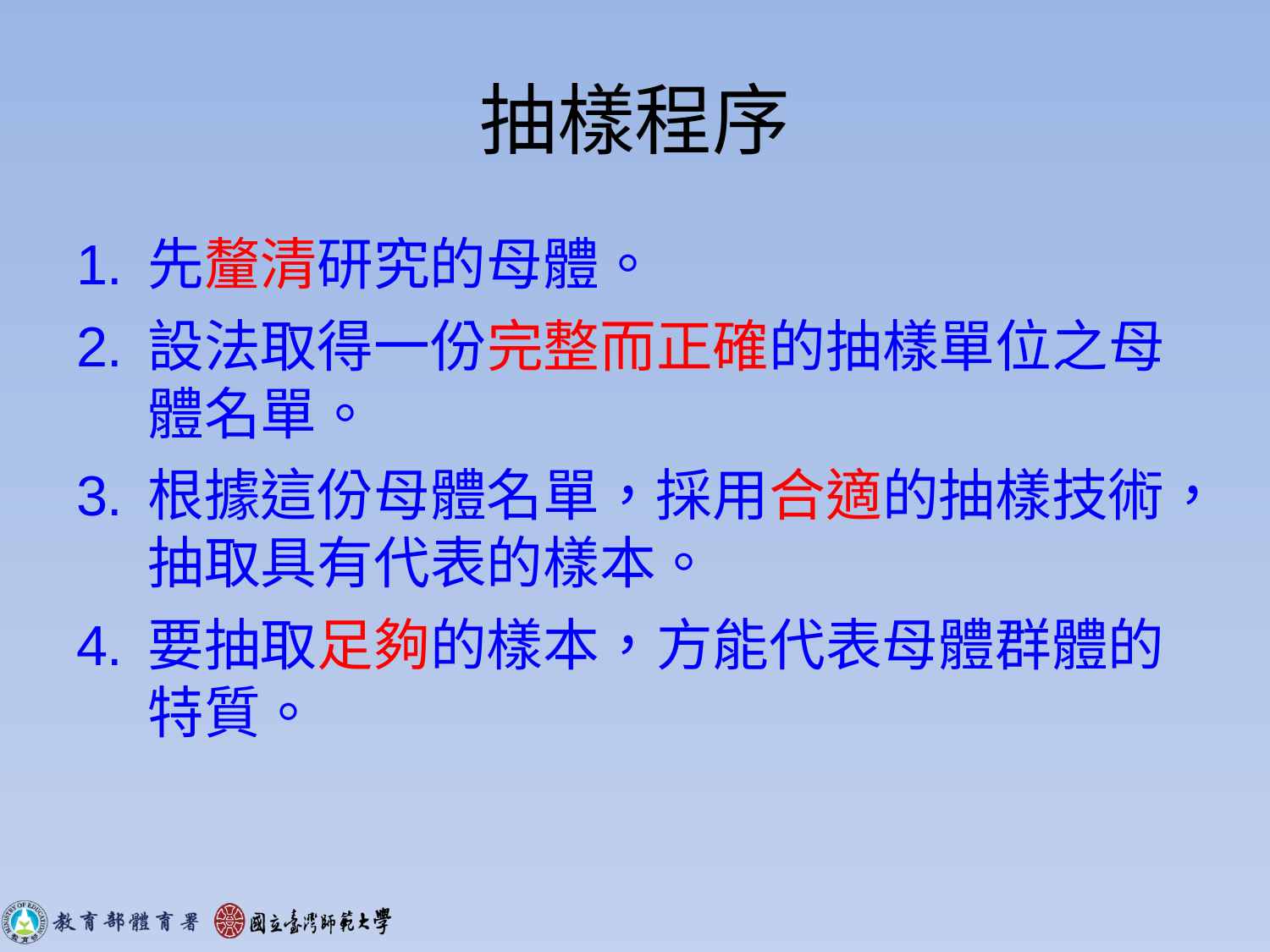

# 抽樣程序
先釐清研究的母體。
設法取得一份完整而正確的抽樣單位之母體名單。
根據這份母體名單，採用合適的抽樣技術，抽取具有代表的樣本。
要抽取足夠的樣本，方能代表母體群體的特質。